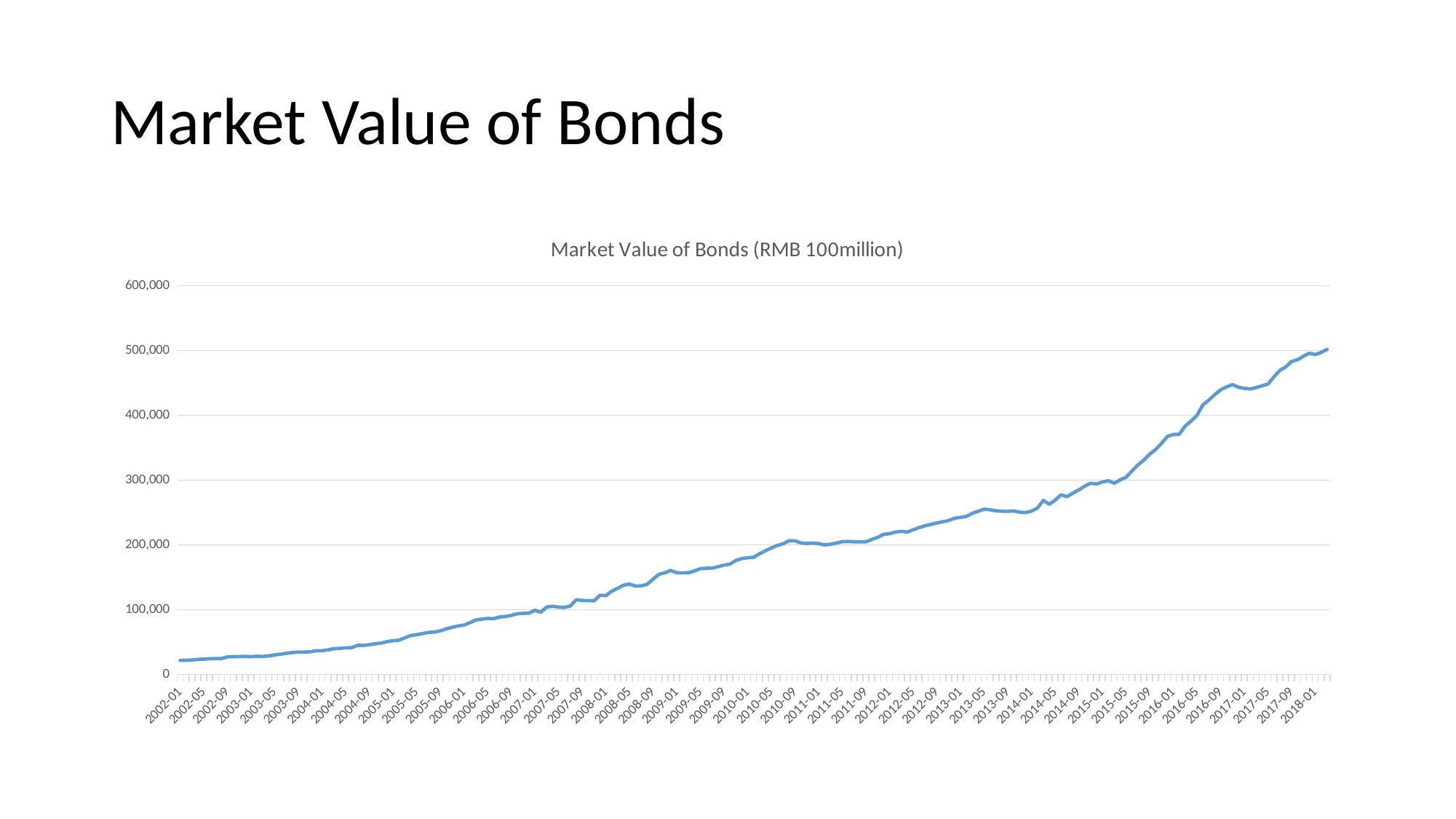

# Market Value of Bonds

### Chart: Market Value of Bonds (RMB 100million)

| Category | 债券市值 |
|---|---|
| 43190 | 501887.149 |
| 43159 | 497108.5644 |
| 43131 | 493822.4779 |
| 43100 | 495895.0758 |
| 43069 | 491352.2637 |
| 43039 | 485802.8097 |
| 43008 | 483227.7085 |
| 42978 | 474658.77 |
| 42947 | 469286.78 |
| 42916 | 459330.57 |
| 42886 | 448238.25 |
| 42855 | 445748.87 |
| 42825 | 442868.95 |
| 42794 | 440639.78 |
| 42766 | 441757.41 |
| 42735 | 443379.5 |
| 42704 | 447577.66 |
| 42674 | 443927.51 |
| 42643 | 439547.02 |
| 42613 | 432036.14 |
| 42582 | 423527.37 |
| 42551 | 416266.68 |
| 42521 | 400036.5 |
| 42490 | 391258.8 |
| 42460 | 383581.97 |
| 42429 | 370840.18 |
| 42400 | 370534.09 |
| 42369 | 367640.62 |
| 42338 | 356937.44 |
| 42308 | 347261.48 |
| 42277 | 340178.55 |
| 42247 | 330903.2 |
| 42216 | 323483.18 |
| 42185 | 314246.9 |
| 42155 | 304588.11 |
| 42124 | 300491.15 |
| 42094 | 295212.14 |
| 42063 | 299112.06 |
| 42035 | 297248.6 |
| 42004 | 294084.72 |
| 41973 | 295265.78 |
| 41943 | 290657.89 |
| 41912 | 284940.71 |
| 41882 | 279932.99 |
| 41851 | 274532.52 |
| 41820 | 277333.32 |
| 41790 | 269146.46 |
| 41759 | 262890.12 |
| 41729 | 268739.39 |
| 41698 | 256987.95 |
| 41670 | 252235.36 |
| 41639 | 250104.77 |
| 41608 | 250540.5 |
| 41578 | 252562.55 |
| 41547 | 251850.76 |
| 41517 | 252151.94 |
| 41486 | 252652.94 |
| 41455 | 254320.5 |
| 41425 | 255262.0 |
| 41394 | 252138.06 |
| 41364 | 248870.71 |
| 41333 | 244116.47 |
| 41305 | 242584.6 |
| 41274 | 241217.3 |
| 41243 | 237767.75 |
| 41213 | 235827.5 |
| 41182 | 234016.39 |
| 41152 | 231701.47 |
| 41121 | 229595.38 |
| 41090 | 226742.46 |
| 41060 | 223562.59 |
| 41029 | 219856.81 |
| 40999 | 221019.65 |
| 40968 | 219925.92 |
| 40939 | 217364.89 |
| 40908 | 216409.14 |
| 40877 | 211890.26 |
| 40847 | 208492.13 |
| 40816 | 204906.99 |
| 40786 | 204809.58 |
| 40755 | 204938.85 |
| 40724 | 205384.51 |
| 40694 | 205071.16 |
| 40663 | 202915.43 |
| 40633 | 201056.9 |
| 40602 | 200075.49 |
| 40574 | 202095.44 |
| 40543 | 202915.42 |
| 40512 | 202364.03 |
| 40482 | 203168.82 |
| 40451 | 206346.14 |
| 40421 | 206523.03 |
| 40390 | 201836.45 |
| 40359 | 199275.46 |
| 40329 | 195324.68 |
| 40298 | 191058.93 |
| 40268 | 186327.43 |
| 40237 | 181064.83 |
| 40209 | 180267.66 |
| 40178 | 179048.73 |
| 40147 | 176115.15 |
| 40117 | 170437.23 |
| 40086 | 168958.52 |
| 40056 | 166473.72 |
| 40025 | 164409.22 |
| 39994 | 164114.45 |
| 39964 | 163390.11 |
| 39933 | 159946.64 |
| 39903 | 157146.94 |
| 39872 | 156962.96 |
| 39844 | 157075.9 |
| 39813 | 160700.91 |
| 39782 | 157159.64 |
| 39752 | 154846.15 |
| 39721 | 147316.19 |
| 39691 | 139330.25 |
| 39660 | 137084.38 |
| 39629 | 136443.79 |
| 39599 | 139781.15 |
| 39568 | 138018.89 |
| 39538 | 133208.89 |
| 39507 | 128689.33 |
| 39478 | 121827.52 |
| 39447 | 122501.86 |
| 39416 | 113776.04 |
| 39386 | 114177.16 |
| 39355 | 114466.15 |
| 39325 | 115507.65 |
| 39294 | 105872.42 |
| 39263 | 103568.15 |
| 39233 | 104128.13 |
| 39202 | 105445.73 |
| 39172 | 104191.73 |
| 39141 | 96317.24 |
| 39113 | 99352.98 |
| 39082 | 94843.79 |
| 39051 | 94545.03 |
| 39021 | 93840.52 |
| 38990 | 91377.33 |
| 38960 | 89551.38 |
| 38929 | 88814.49 |
| 38898 | 86251.09 |
| 38868 | 86633.77 |
| 38837 | 85515.97 |
| 38807 | 84179.6 |
| 38776 | 80100.65 |
| 38748 | 76377.01 |
| 38717 | 75114.09 |
| 38686 | 72956.95 |
| 38656 | 70557.71 |
| 38625 | 67522.61 |
| 38595 | 65608.41 |
| 38564 | 65112.79 |
| 38533 | 63336.04 |
| 38503 | 61587.86 |
| 38472 | 60199.96 |
| 38442 | 56827.68 |
| 38411 | 53002.02 |
| 38383 | 52273.3 |
| 38352 | 50812.56 |
| 38321 | 48683.22 |
| 38291 | 47615.17 |
| 38260 | 46108.16 |
| 38230 | 45076.79 |
| 38199 | 45084.93 |
| 38168 | 41549.94 |
| 38138 | 41298.39 |
| 38107 | 40410.23 |
| 38077 | 40005.46 |
| 38046 | 38131.33 |
| 38017 | 36833.83 |
| 37986 | 36830.0 |
| 37955 | 35171.1 |
| 37925 | 34848.62 |
| 37894 | 34872.11 |
| 37864 | 34072.85 |
| 37833 | 32946.99 |
| 37802 | 31518.98 |
| 37772 | 30388.33 |
| 37741 | 28846.57 |
| 37711 | 27958.51 |
| 37680 | 28331.26 |
| 37652 | 27646.42 |
| 37621 | 28076.82 |
| 37590 | 27805.28 |
| 37560 | 27756.84 |
| 37529 | 27383.8 |
| 37499 | 24697.15 |
| 37468 | 24765.51 |
| 37437 | 24525.54 |
| 37407 | 23871.59 |
| 37376 | 23497.55 |
| 37346 | 22561.5 |
| 37315 | 22052.76 |
| 37287 | 21980.34 |